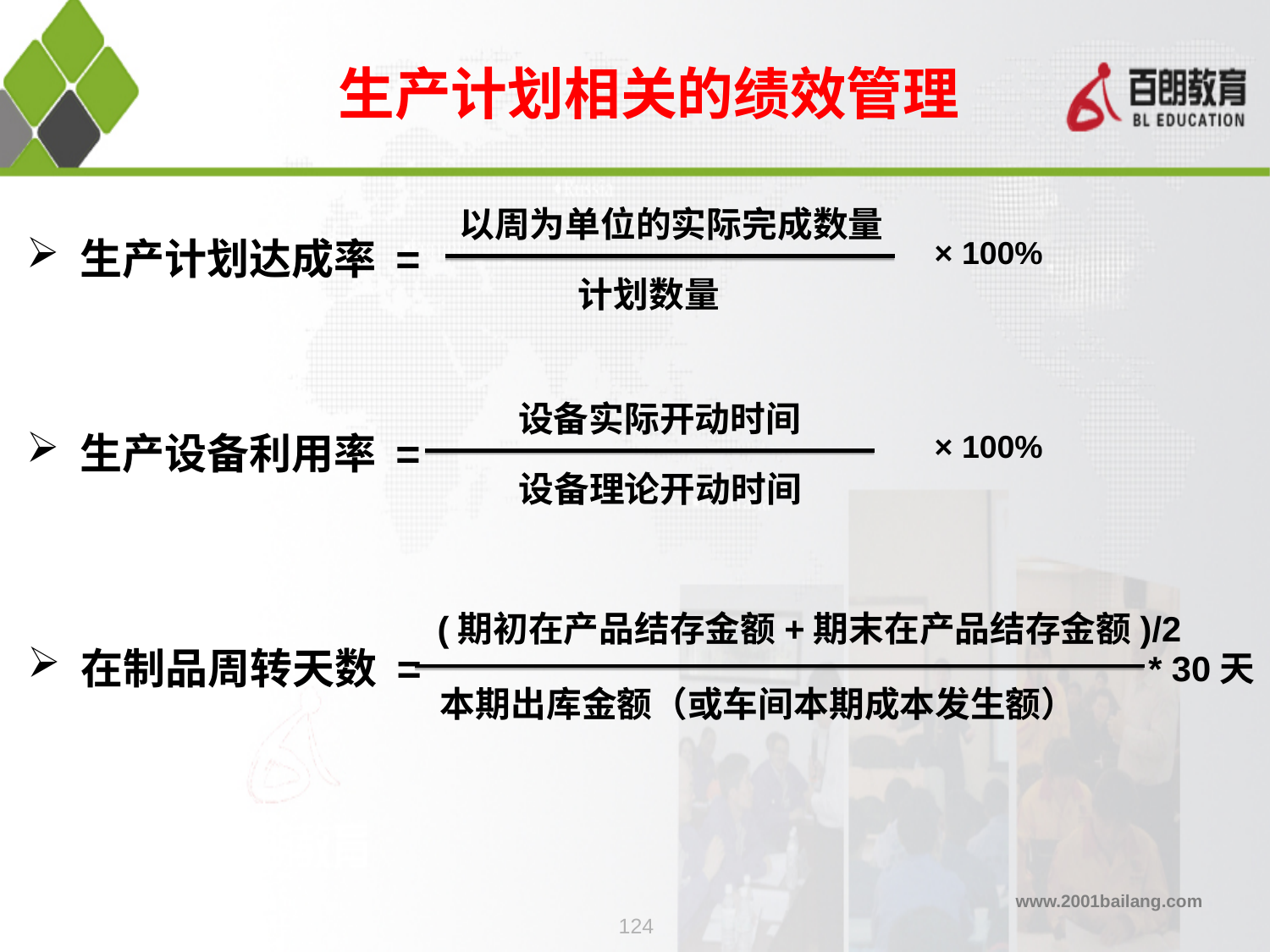

生产计划相关的绩效管理
以周为单位的实际完成数量
 × 100%
 生产计划达成率 =
计划数量
设备实际开动时间
 × 100%
 生产设备利用率 =
设备理论开动时间
(期初在产品结存金额+期末在产品结存金额)/2
 在制品周转天数 =
* 30天
本期出库金额（或车间本期成本发生额）
124